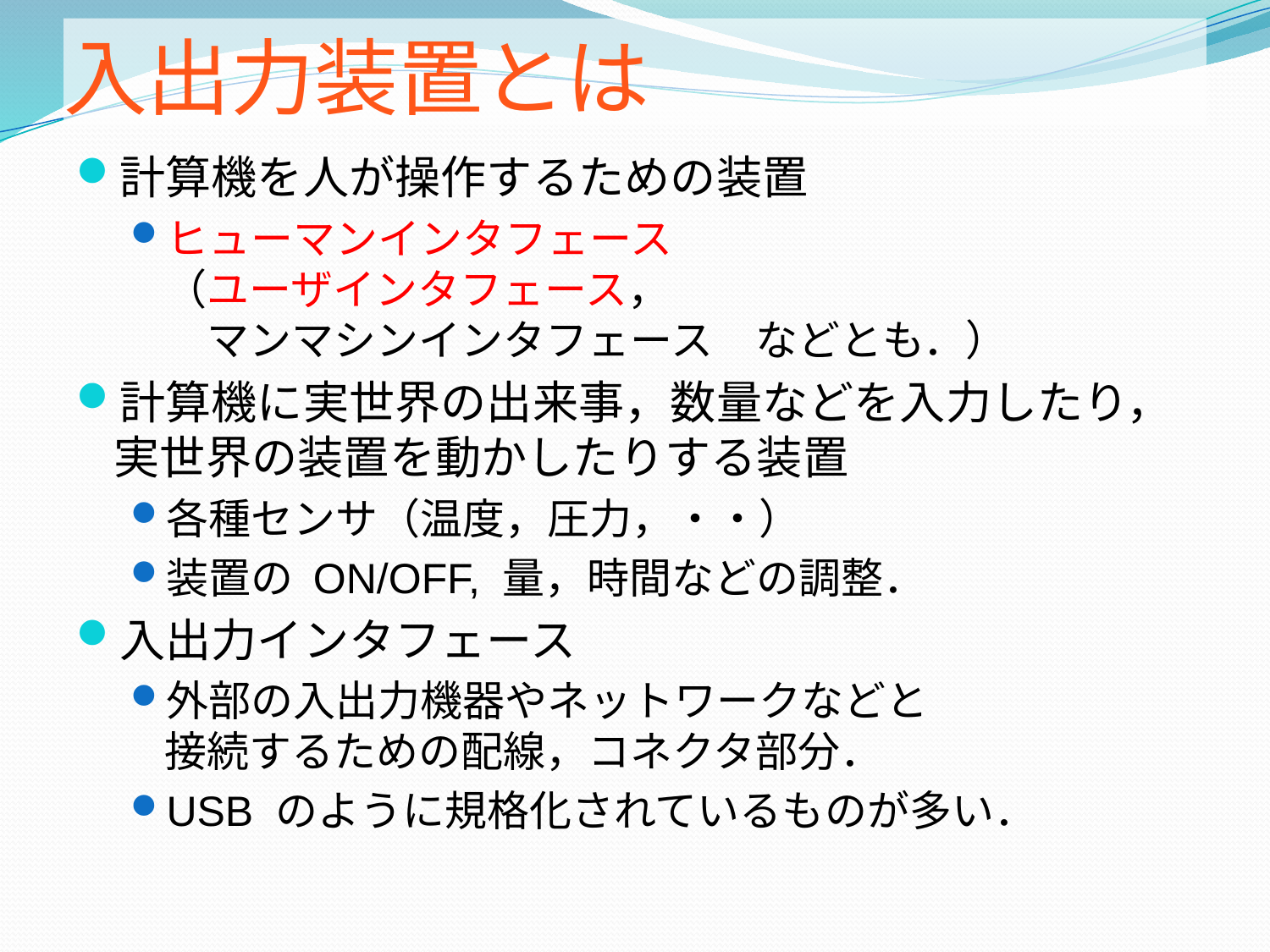

# 入出力装置とは
計算機を人が操作するための装置
ヒューマンインタフェース
（ユーザインタフェース，
　マンマシンインタフェース　などとも．）
計算機に実世界の出来事，数量などを入力したり，実世界の装置を動かしたりする装置
各種センサ（温度，圧力，・・）
装置の ON/OFF, 量，時間などの調整．
入出力インタフェース
外部の入出力機器やネットワークなどと
接続するための配線，コネクタ部分．
USB のように規格化されているものが多い．